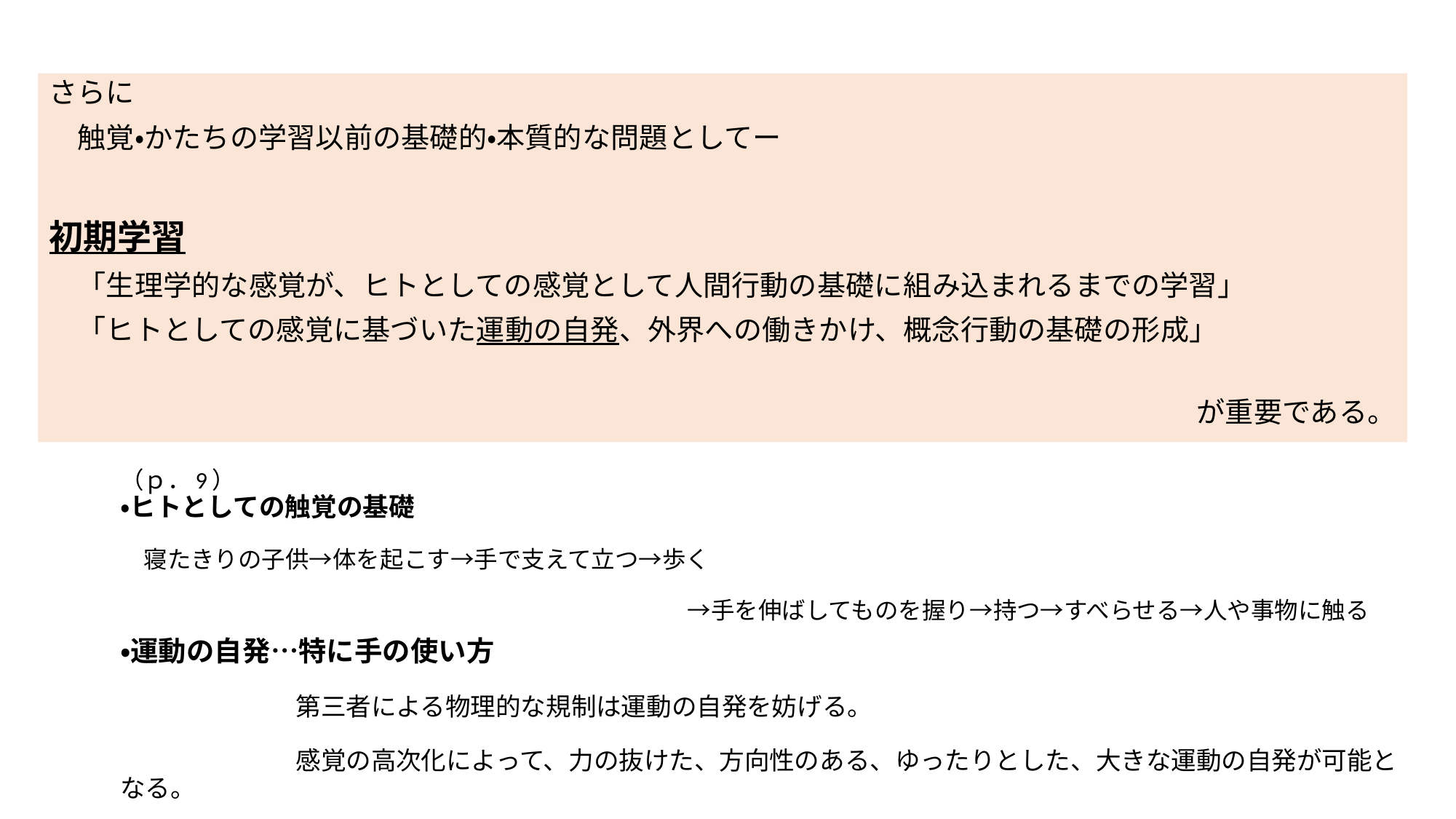

さらに
　触覚・かたちの学習以前の基礎的・本質的な問題としてー

初期学習
　「生理学的な感覚が、ヒトとしての感覚として人間行動の基礎に組み込まれるまでの学習」
　「ヒトとしての感覚に基づいた運動の自発、外界への働きかけ、概念行動の基礎の形成」
　　　　　　　　　　　　　　　　　　　　　　　　　　　　　　　　　　　　　　　　が重要である。

# （ｐ．9） ・ヒトとしての触覚の基礎 　　 　寝たきりの子供→体を起こす→手で支えて立つ→歩く 　　　　　　　　　　　　　　　　　　　　　　　　→手を伸ばしてものを握り→持つ→すべらせる→人や事物に触る
・運動の自発…特に手の使い方

　　　　　　　第三者による物理的な規制は運動の自発を妨げる。

　　　　　　　感覚の高次化によって、力の抜けた、方向性のある、ゆったりとした、大きな運動の自発が可能となる。